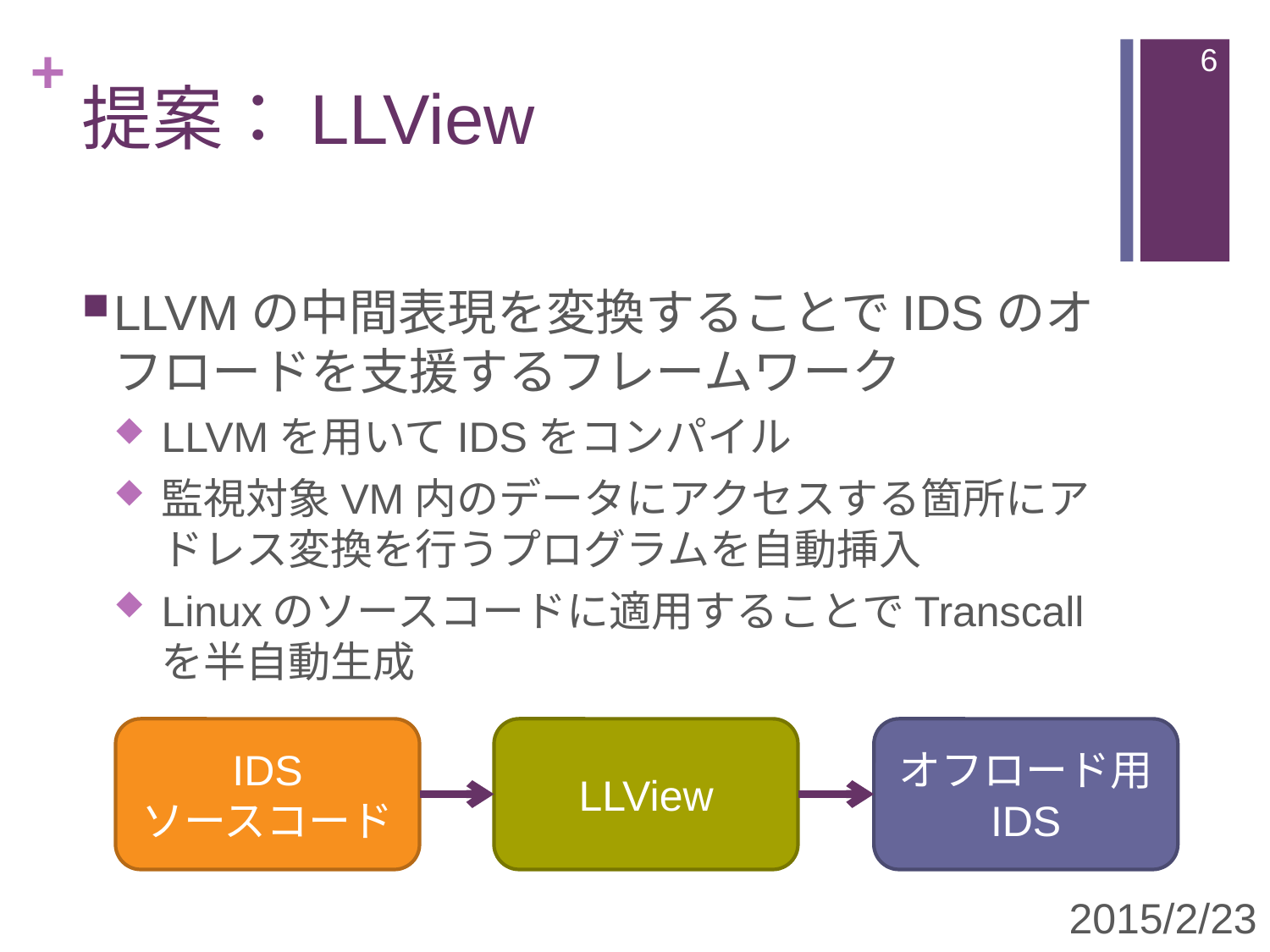

6
# 提案：LLView
LLVMの中間表現を変換することでIDSのオフロードを支援するフレームワーク
LLVMを用いてIDSをコンパイル
監視対象VM内のデータにアクセスする箇所にアドレス変換を行うプログラムを自動挿入
Linuxのソースコードに適用することでTranscallを半自動生成

IDS
ソースコード
LLView
オフロード用
IDS
2015/2/23